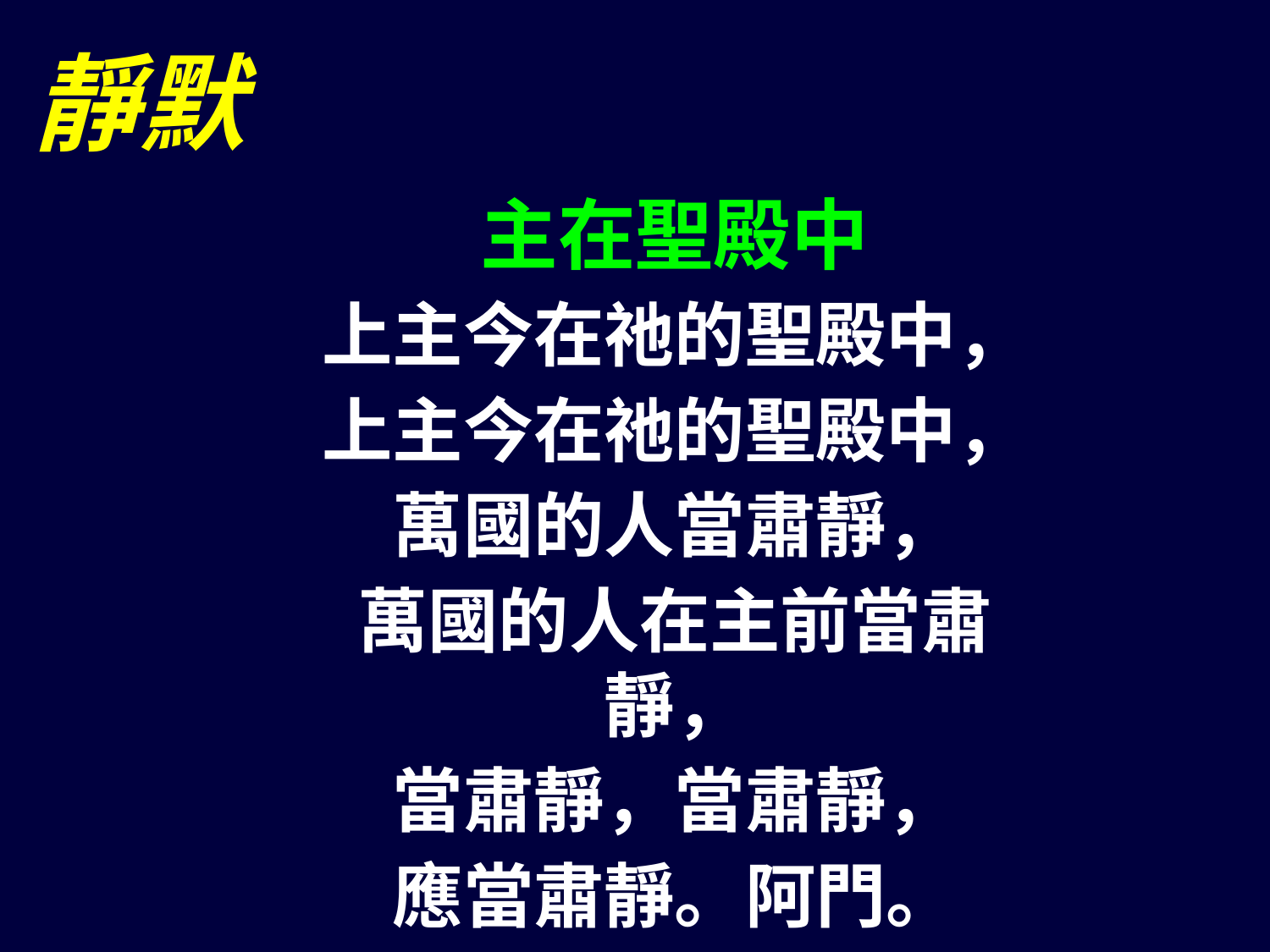

靜默
主在聖殿中
上主今在祂的聖殿中，
上主今在祂的聖殿中，
萬國的人當肅靜，
萬國的人在主前當肅靜，
當肅靜，當肅靜，
應當肅靜。阿門。